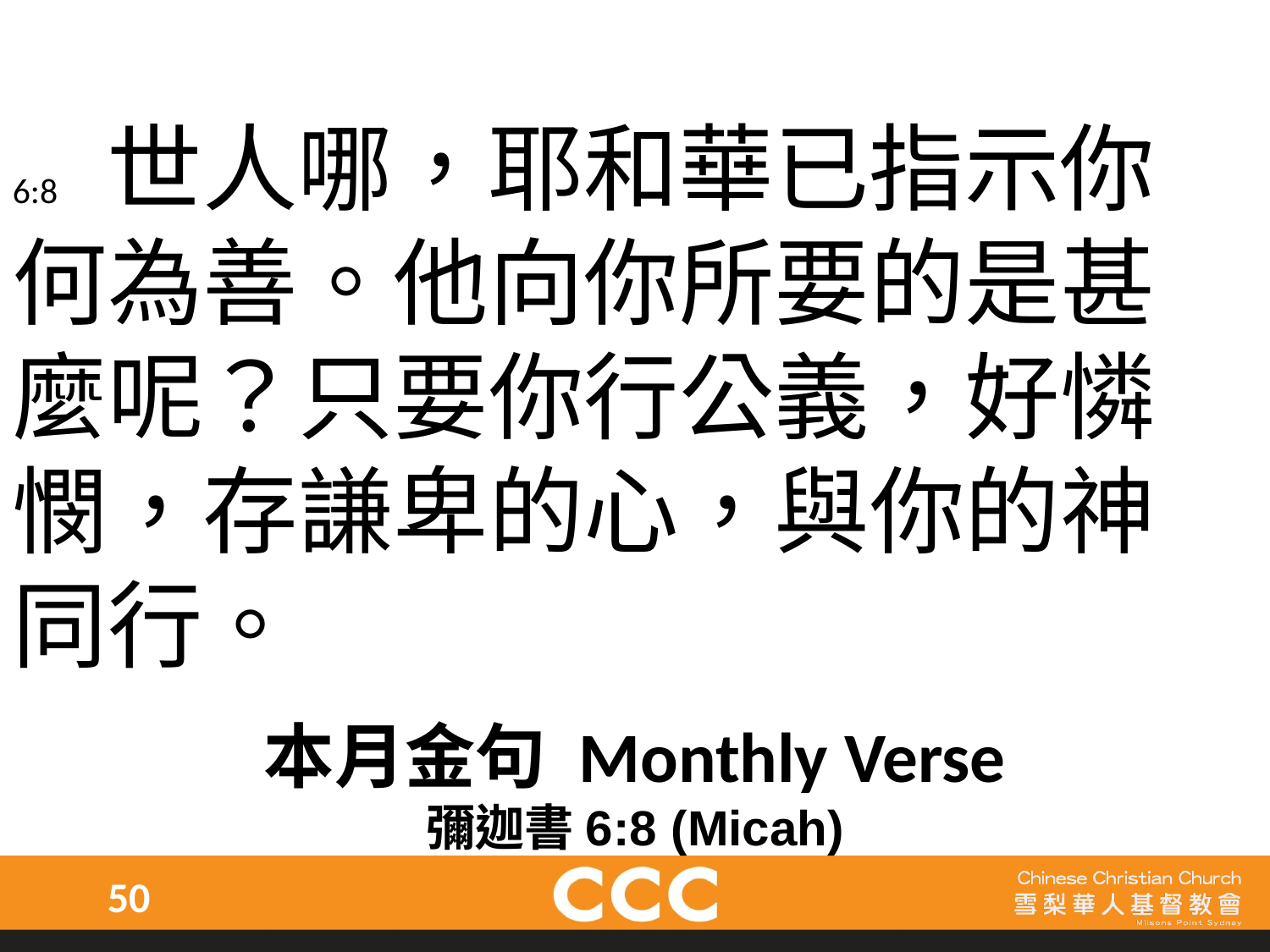

6:8 世人哪，耶和華已指示你何為善。他向你所要的是甚麼呢？只要你行公義，好憐憫，存謙卑的心，與你的神同行。
本月金句 Monthly Verse
彌迦書6:8 (Micah)
50